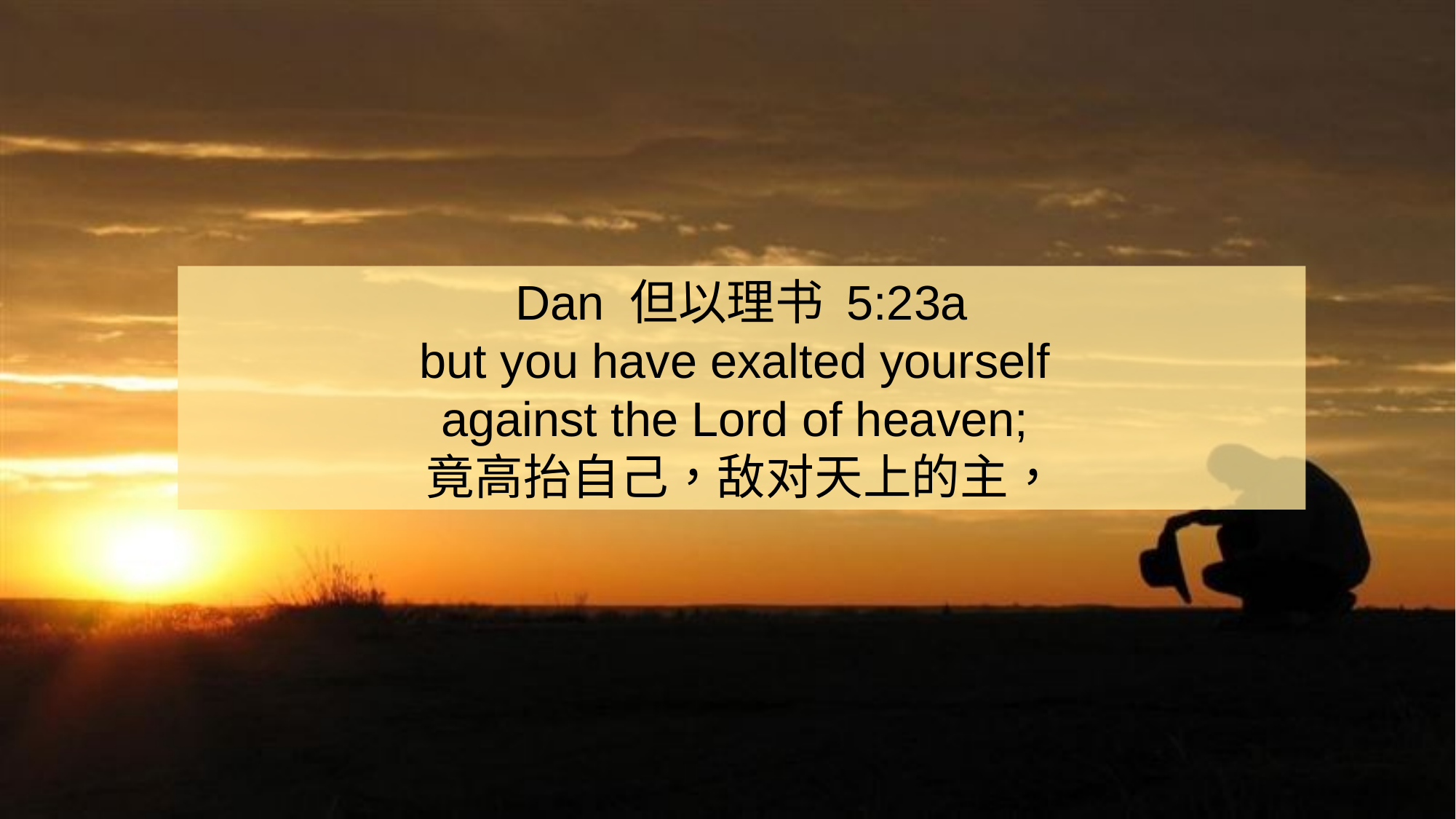

Dan 但以理书 5:23a
but you have exalted yourself
against the Lord of heaven;
竟高抬自己，敌对天上的主，